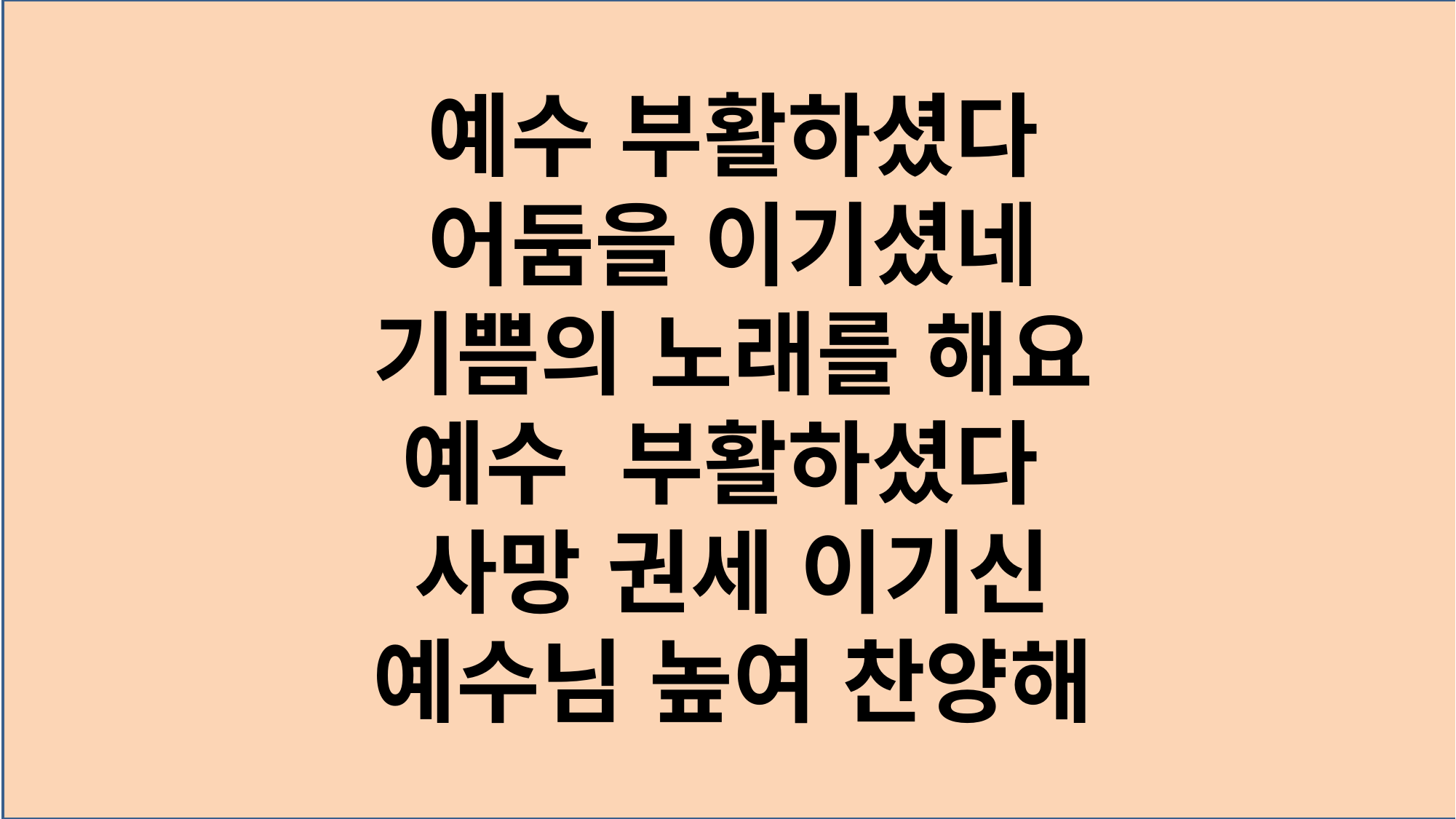

예수 부활하셨다
어둠을 이기셨네
기쁨의 노래를 해요
예수	부활하셨다
사망 권세 이기신
예수님 높여 찬양해